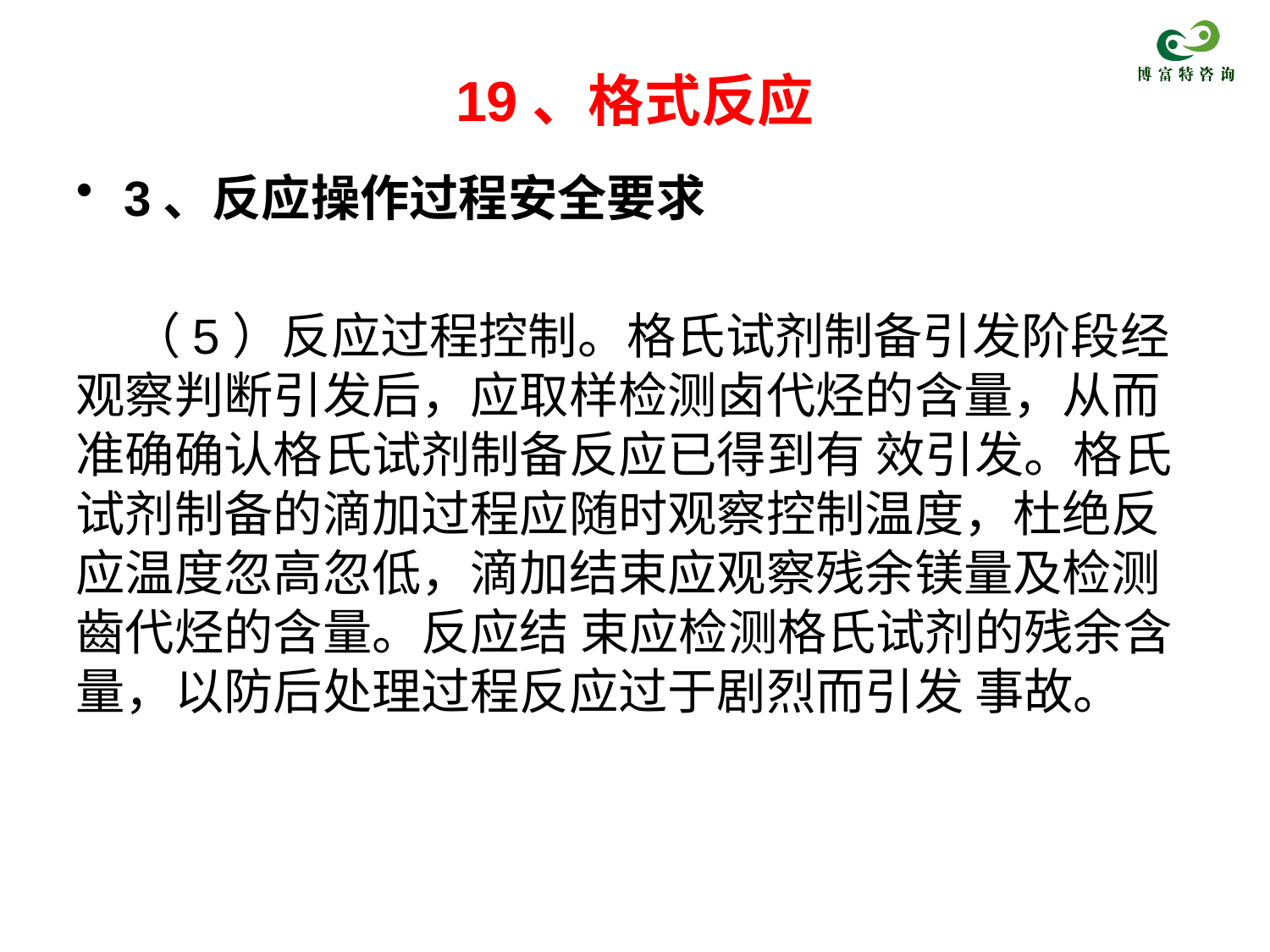

# 19、格式反应
3、反应操作过程安全要求

    （5）反应过程控制。格氏试剂制备引发阶段经观察判断引发后，应取样检测卤代烃的含量，从而准确确认格氏试剂制备反应已得到有 效引发。格氏试剂制备的滴加过程应随时观察控制温度，杜绝反应温度忽高忽低，滴加结束应观察残余镁量及检测齒代烃的含量。反应结 束应检测格氏试剂的残余含量，以防后处理过程反应过于剧烈而引发 事故。